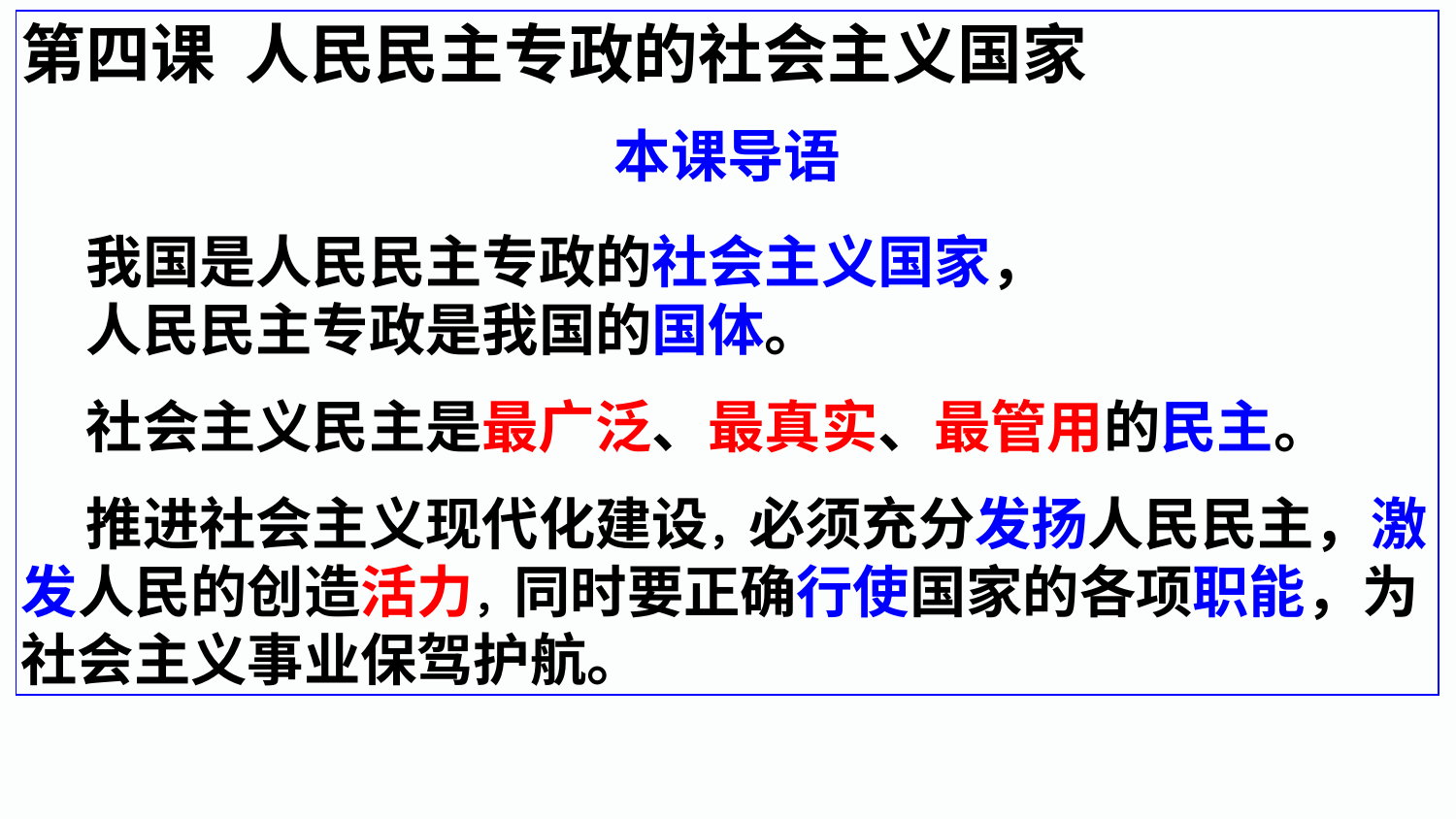

第四课  人民民主专政的社会主义国家

本课导语

    我国是人民民主专政的社会主义国家，
    人民民主专政是我国的国体。

    社会主义民主是最广泛、最真实、最管用的民主。

    推进社会主义现代化建设，必须充分发扬人民民主，激发人民的创造活力，同时要正确行使国家的各项职能，为社会主义事业保驾护航。